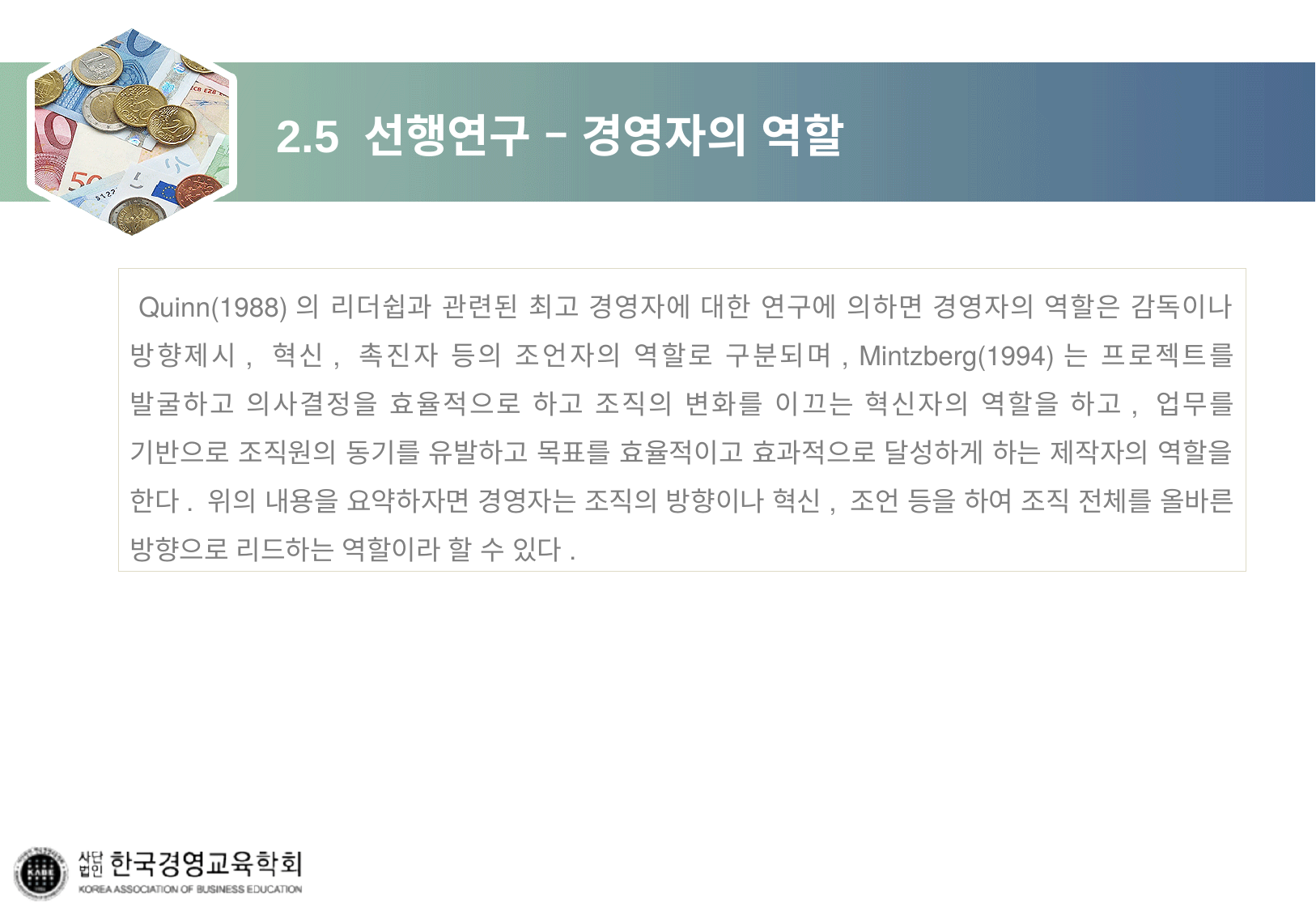

# 2.5 선행연구 – 경영자의 역할
 Quinn(1988)의 리더쉽과 관련된 최고 경영자에 대한 연구에 의하면 경영자의 역할은 감독이나 방향제시, 혁신, 촉진자 등의 조언자의 역할로 구분되며, Mintzberg(1994)는 프로젝트를 발굴하고 의사결정을 효율적으로 하고 조직의 변화를 이끄는 혁신자의 역할을 하고, 업무를 기반으로 조직원의 동기를 유발하고 목표를 효율적이고 효과적으로 달성하게 하는 제작자의 역할을 한다. 위의 내용을 요약하자면 경영자는 조직의 방향이나 혁신, 조언 등을 하여 조직 전체를 올바른 방향으로 리드하는 역할이라 할 수 있다.